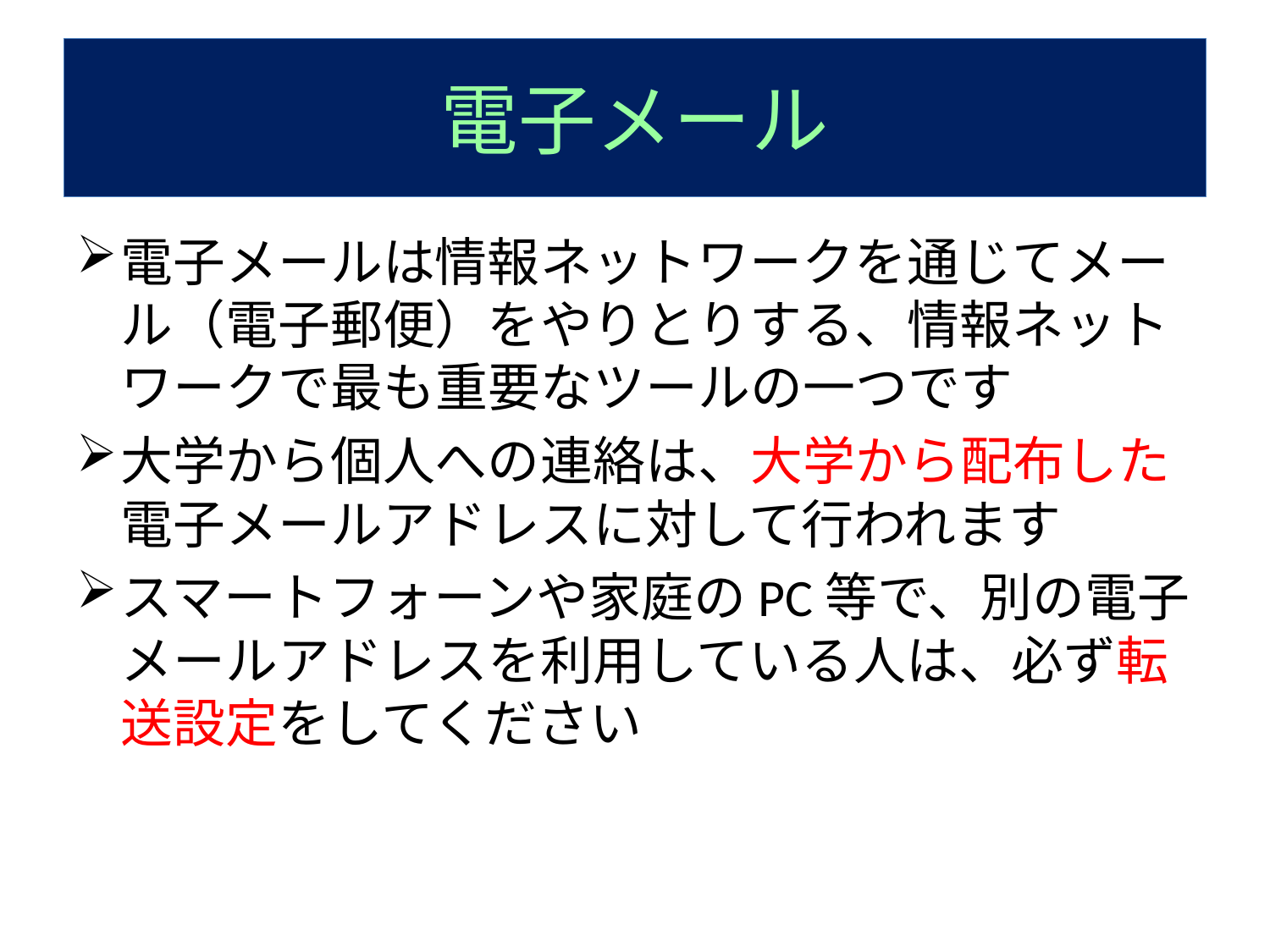

# 電子メール
電子メールは情報ネットワークを通じてメール（電子郵便）をやりとりする、情報ネットワークで最も重要なツールの一つです
大学から個人への連絡は、大学から配布した電子メールアドレスに対して行われます
スマートフォーンや家庭のPC等で、別の電子メールアドレスを利用している人は、必ず転送設定をしてください